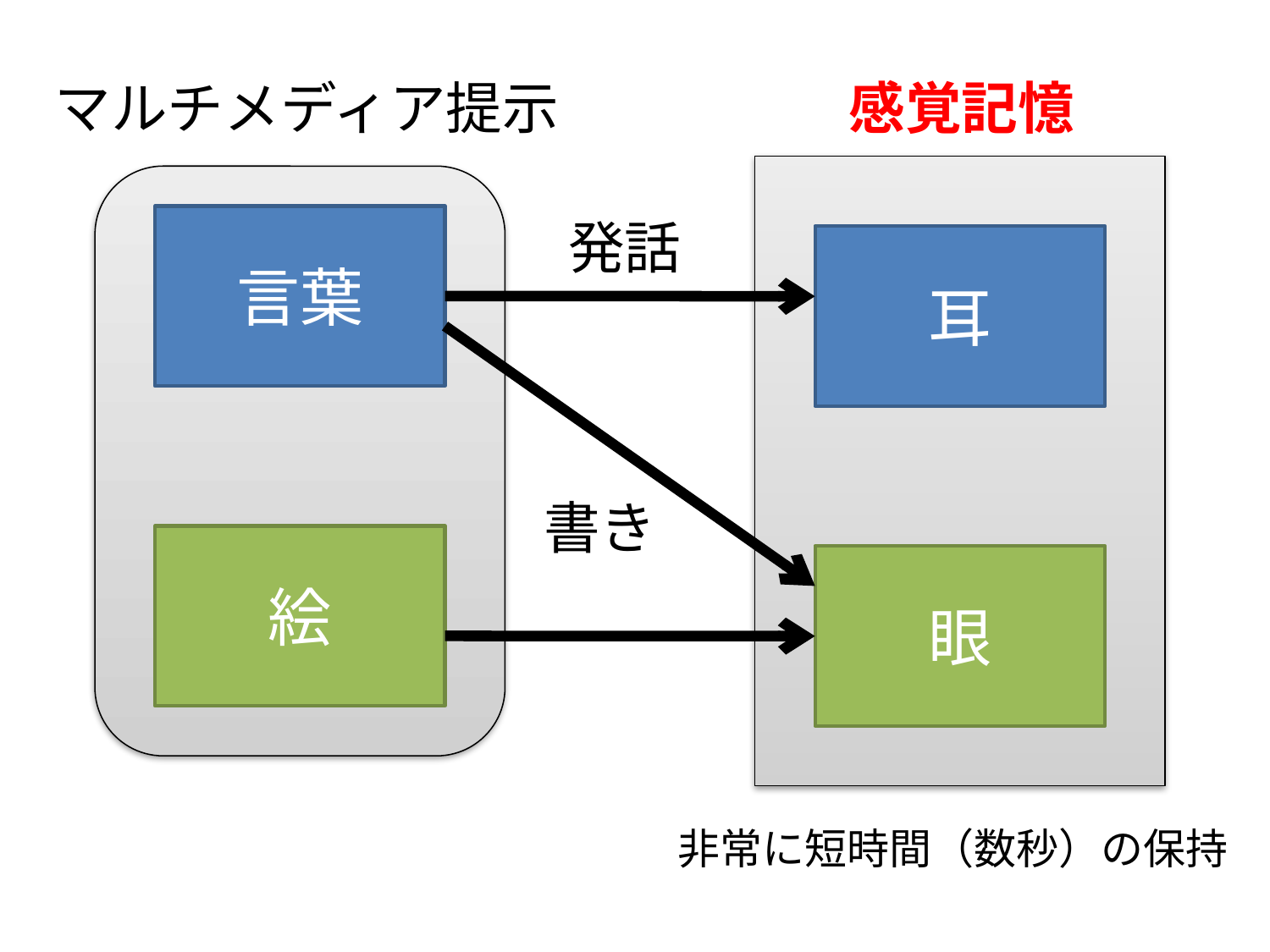

マルチメディア提示
感覚記憶

耳
眼

言葉
絵
発話
書き
非常に短時間（数秒）の保持